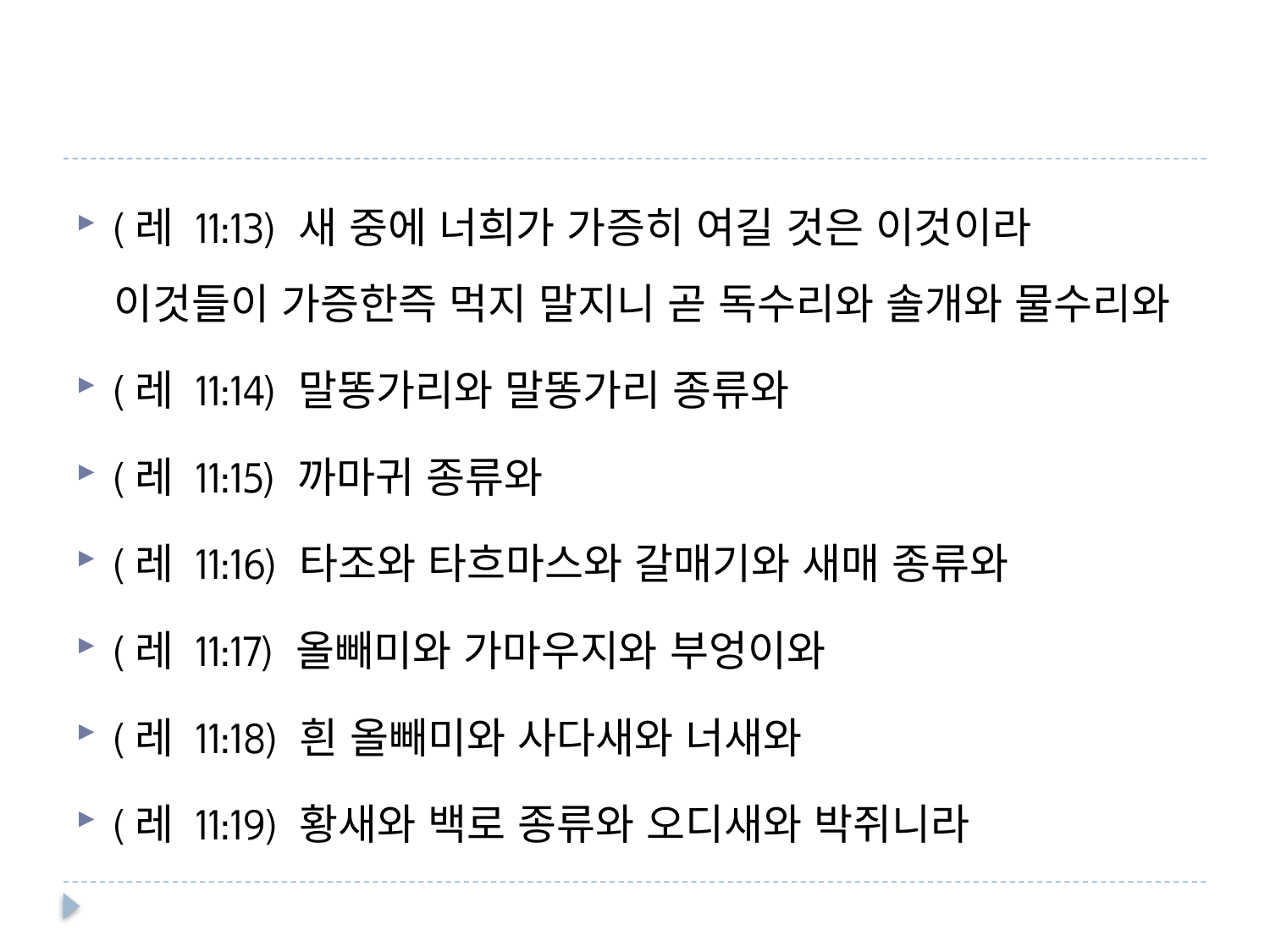

#
(레 11:13) 새 중에 너희가 가증히 여길 것은 이것이라 이것들이 가증한즉 먹지 말지니 곧 독수리와 솔개와 물수리와
(레 11:14) 말똥가리와 말똥가리 종류와
(레 11:15) 까마귀 종류와
(레 11:16) 타조와 타흐마스와 갈매기와 새매 종류와
(레 11:17) 올빼미와 가마우지와 부엉이와
(레 11:18) 흰 올빼미와 사다새와 너새와
(레 11:19) 황새와 백로 종류와 오디새와 박쥐니라